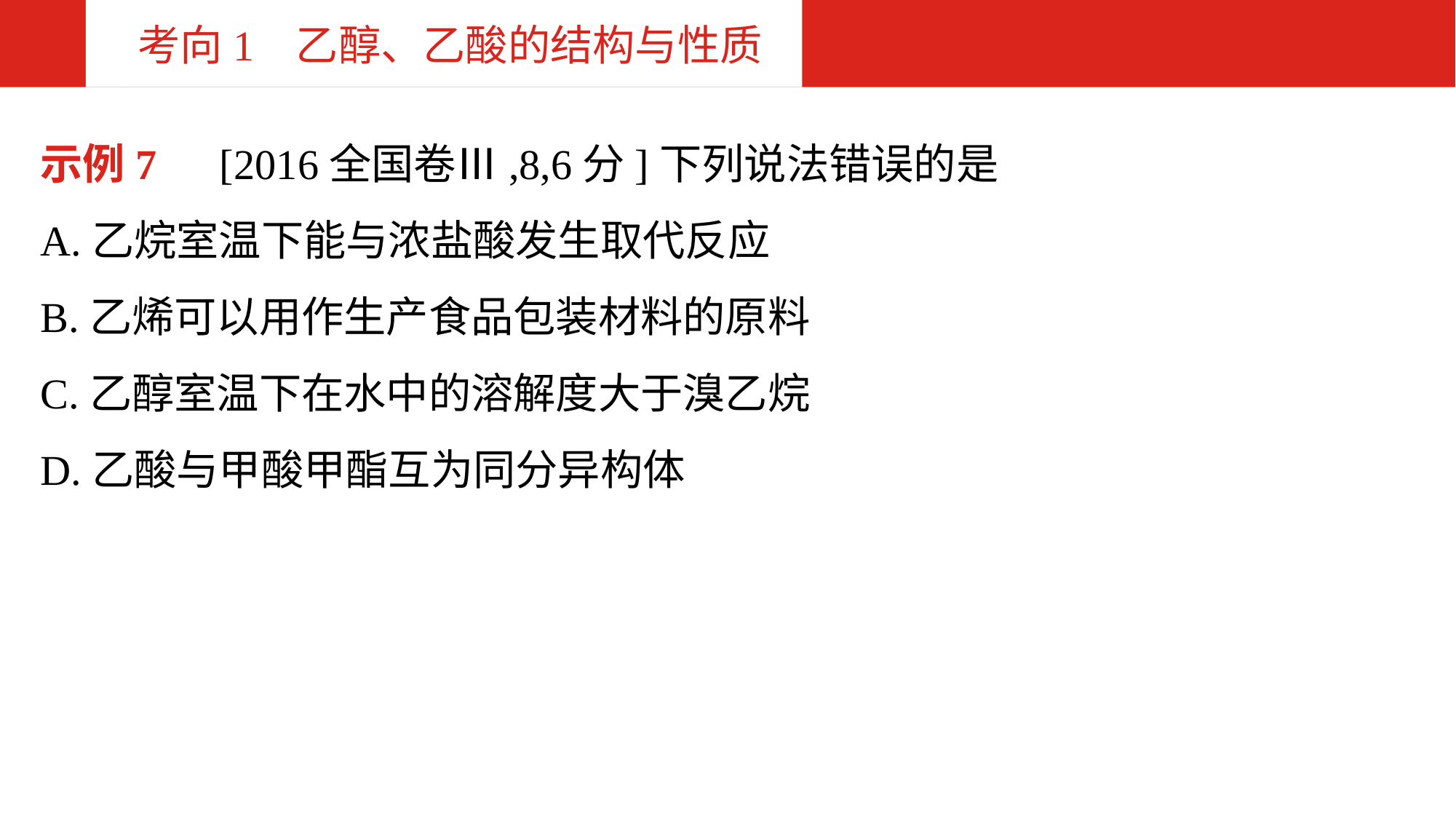

考向1   乙醇、乙酸的结构与性质

示例7　[2016全国卷Ⅲ,8,6分]下列说法错误的是
A.乙烷室温下能与浓盐酸发生取代反应
B.乙烯可以用作生产食品包装材料的原料
C.乙醇室温下在水中的溶解度大于溴乙烷
D.乙酸与甲酸甲酯互为同分异构体